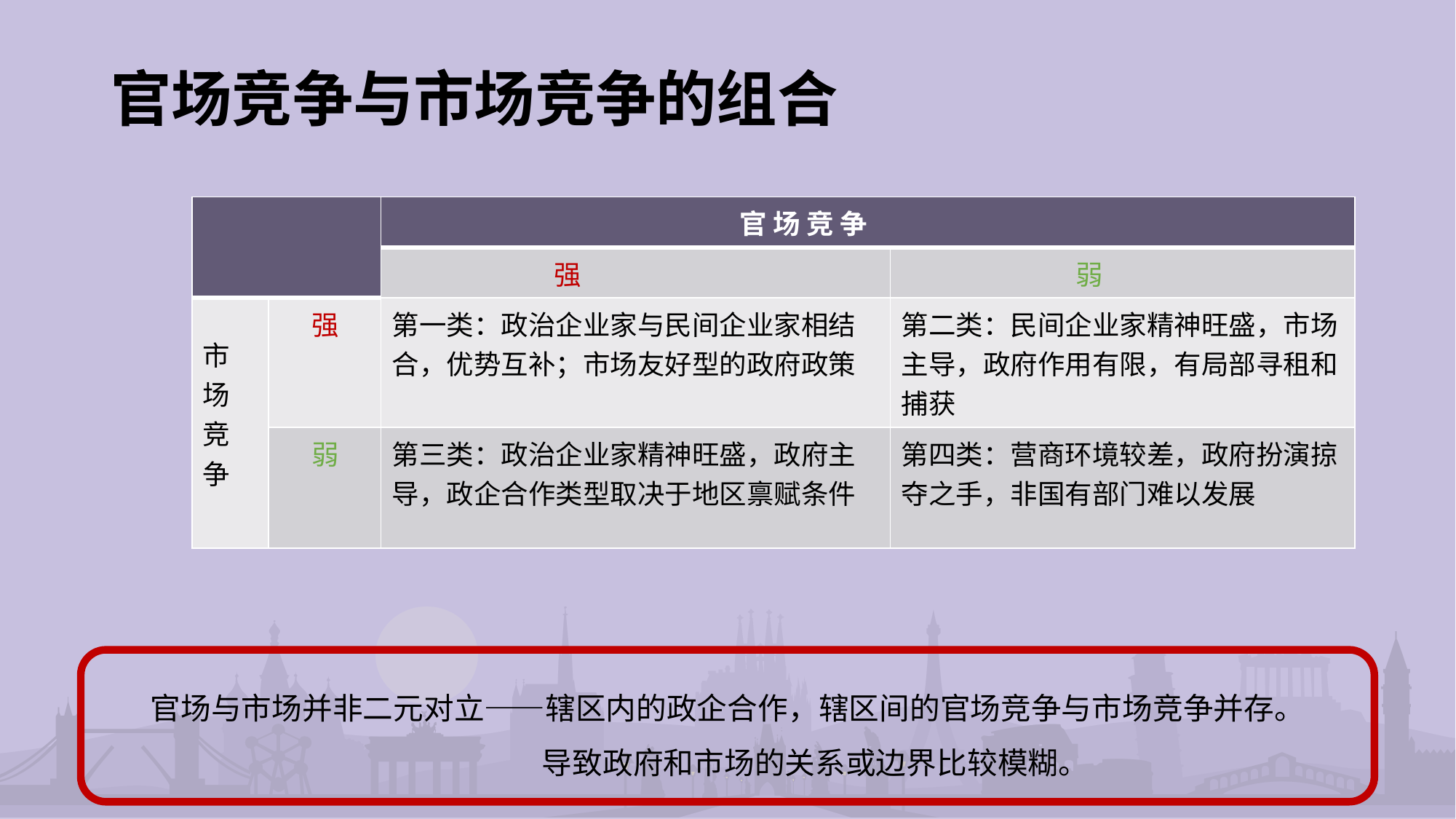

# 官场竞争与市场竞争的组合
|  |  | 官 场 竞 争 |  |
| --- | --- | --- | --- |
|  |  | 强 | 弱 |
| 市 场 竞 争 | 强 | 第一类：政治企业家与民间企业家相结合，优势互补；市场友好型的政府政策 | 第二类：民间企业家精神旺盛，市场主导，政府作用有限，有局部寻租和捕获 |
|  | 弱 | 第三类：政治企业家精神旺盛，政府主导，政企合作类型取决于地区禀赋条件 | 第四类：营商环境较差，政府扮演掠夺之手，非国有部门难以发展 |
官场与市场并非二元对立——辖区内的政企合作，辖区间的官场竞争与市场竞争并存。
                         导致政府和市场的关系或边界比较模糊。